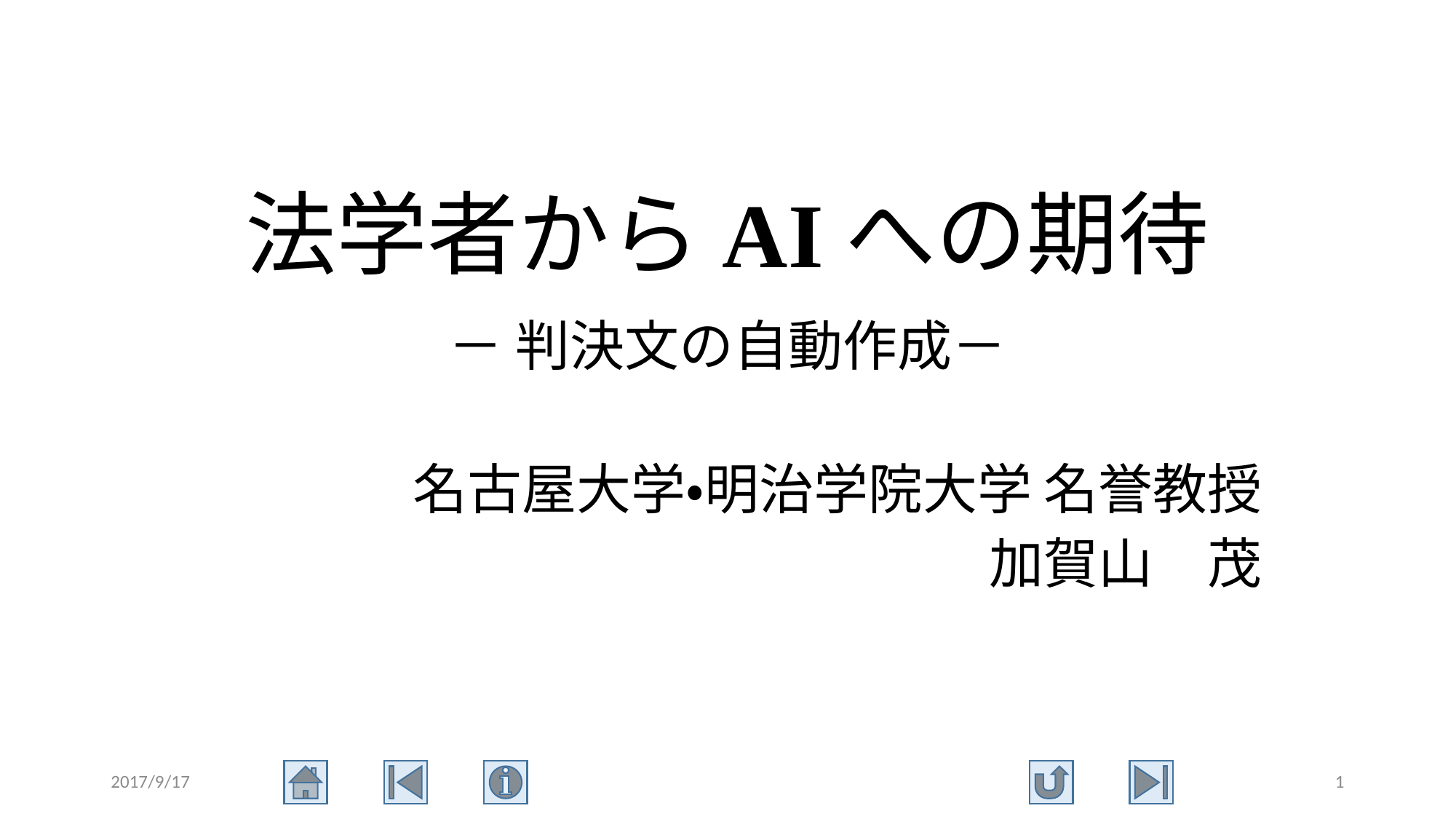

# 法学者からAIへの期待 － 判決文の自動作成－
名古屋大学・明治学院大学 名誉教授
加賀山　茂
2017/9/17
1